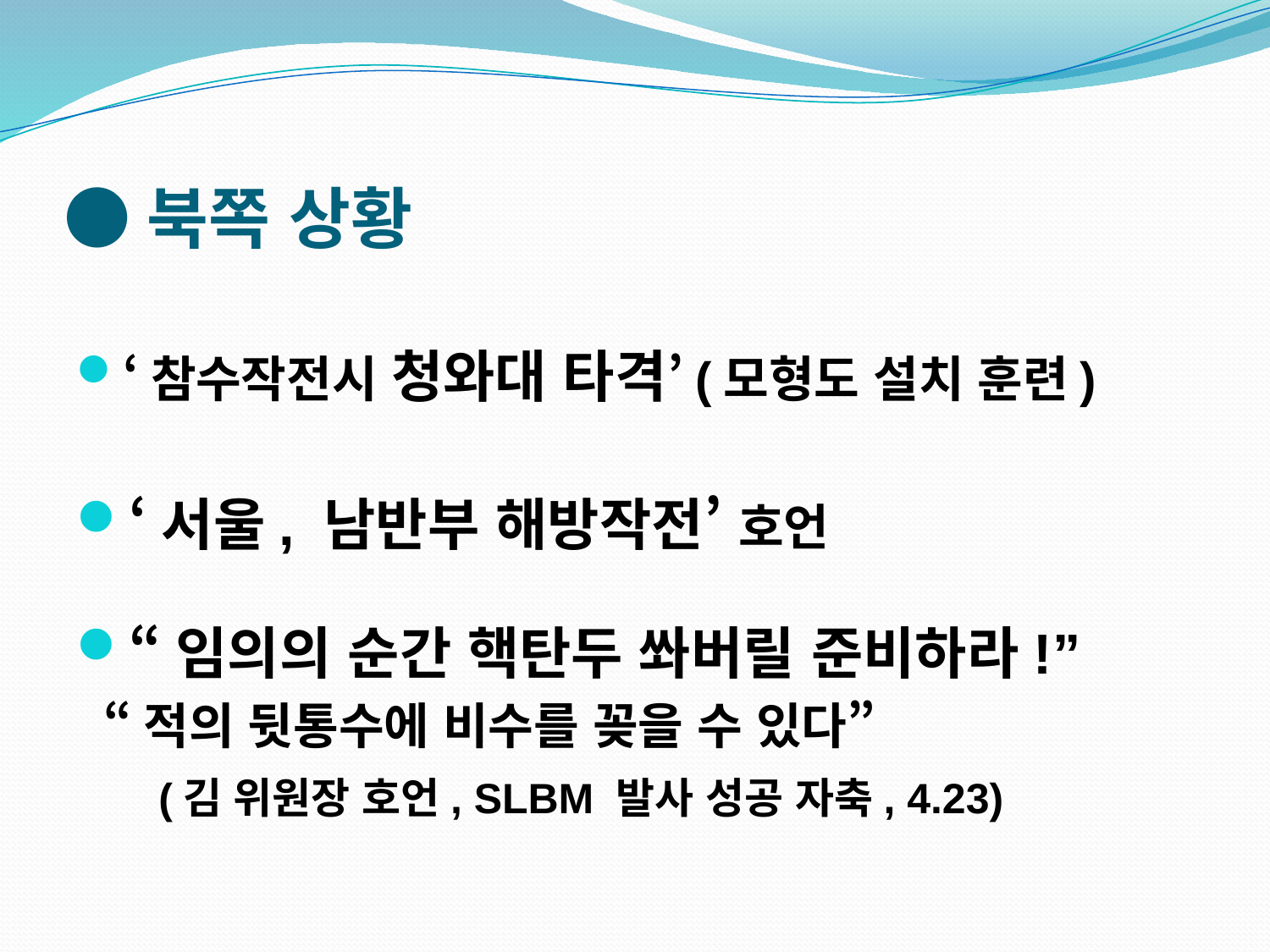

# ●북쪽 상황

‘참수작전시 청와대 타격’(모형도 설치 훈련)

‘서울, 남반부 해방작전’ 호언

“임의의 순간 핵탄두 쏴버릴 준비하라!”
  “적의 뒷통수에 비수를 꽂을 수 있다”
      (김 위원장 호언, SLBM 발사 성공 자축, 4.23)